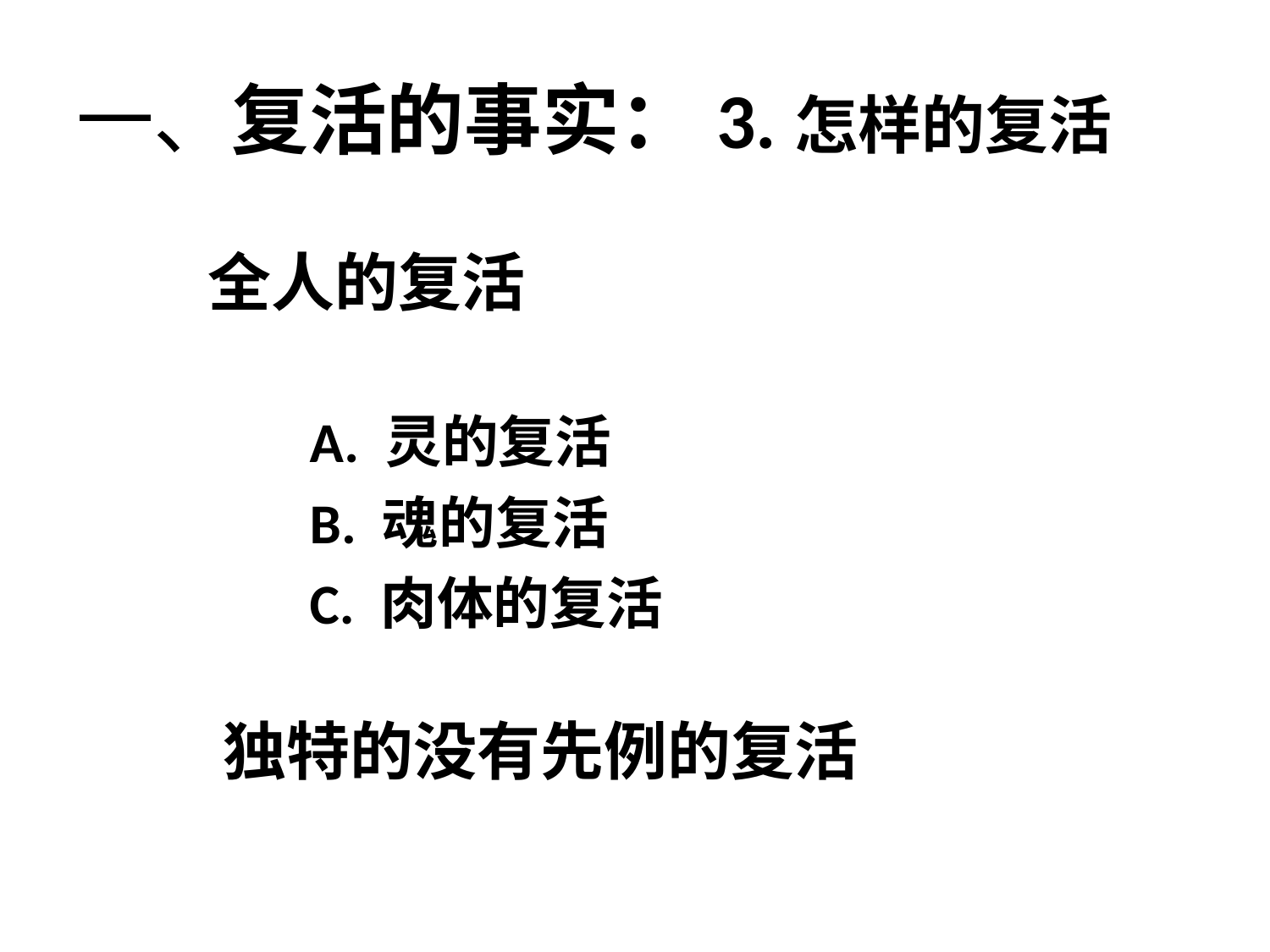

# 一、复活的事实：3.怎样的复活
全人的复活
A. 灵的复活
B. 魂的复活
C. 肉体的复活
独特的没有先例的复活